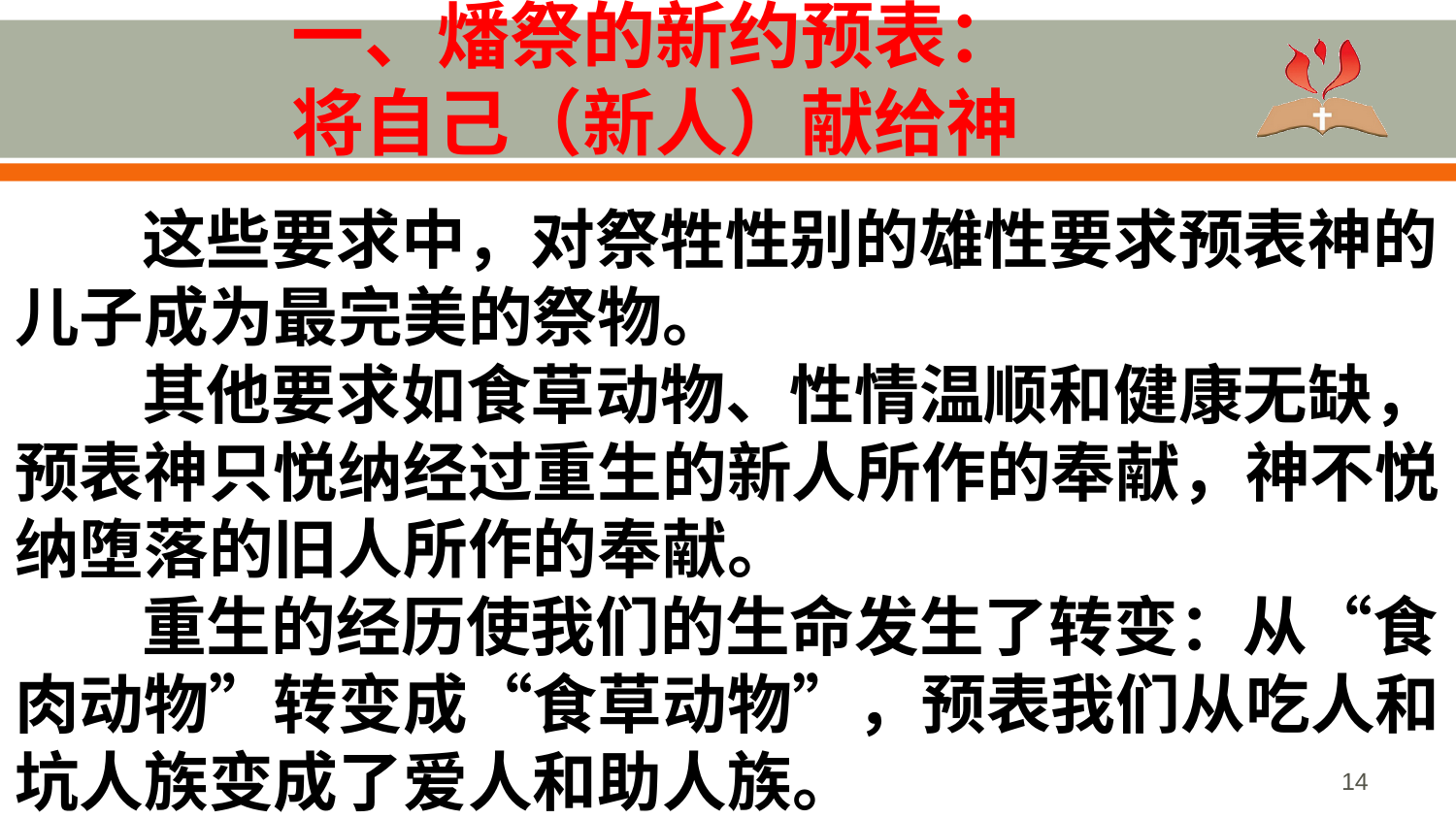

# 一、燔祭的新约预表： 将自己（新人）献给神
这些要求中，对祭牲性别的雄性要求预表神的儿子成为最完美的祭物。
其他要求如食草动物、性情温顺和健康无缺，预表神只悦纳经过重生的新人所作的奉献，神不悦纳堕落的旧人所作的奉献。
重生的经历使我们的生命发生了转变：从“食肉动物”转变成“食草动物”，预表我们从吃人和坑人族变成了爱人和助人族。

14